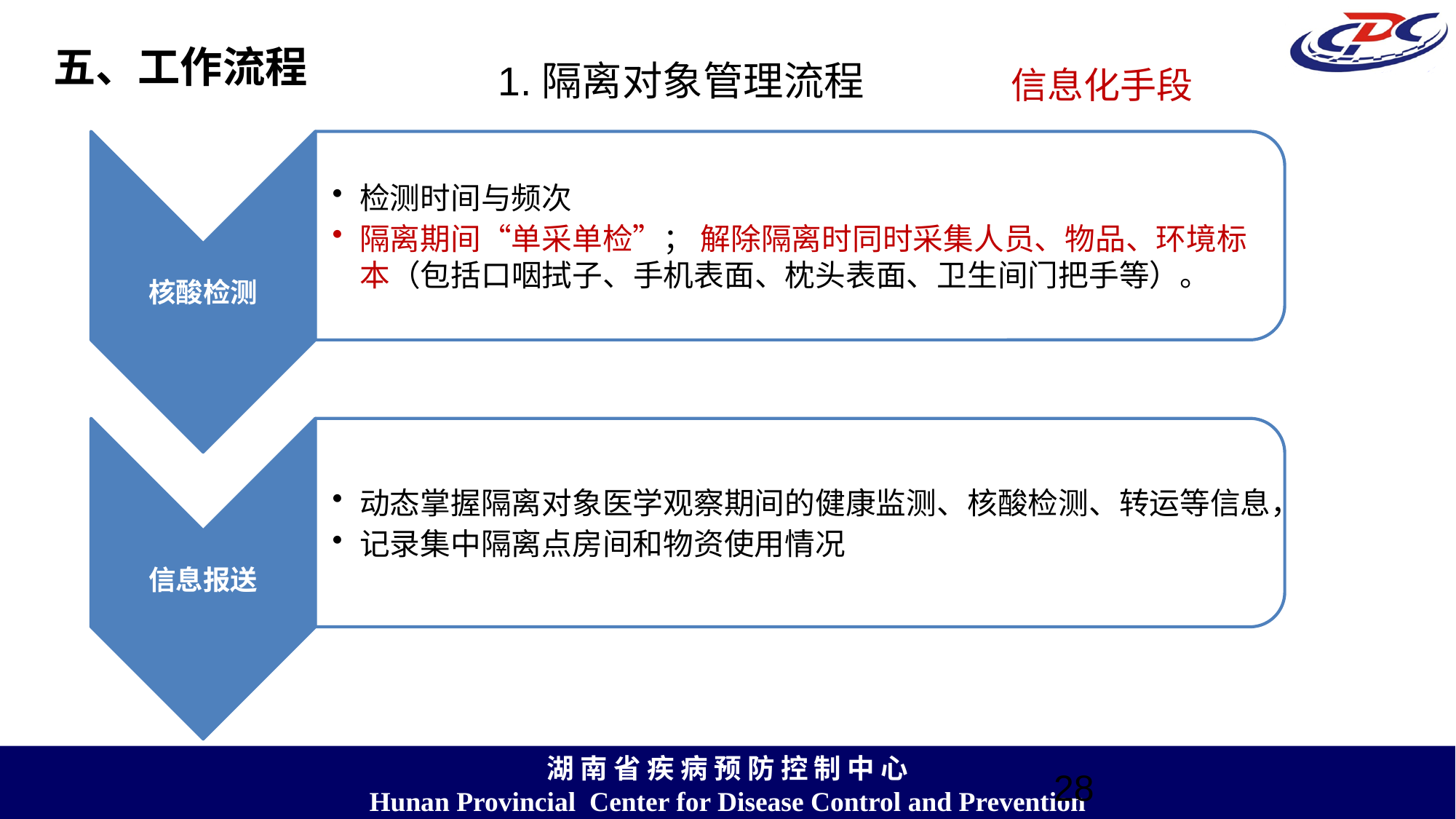

# 1.隔离对象管理流程
五、工作流程
信息化手段
核酸检测
检测时间与频次
隔离期间“单采单检”； 解除隔离时同时采集人员、物品、环境标本（包括口咽拭子、手机表面、枕头表面、卫生间门把手等）。
信息报送
动态掌握隔离对象医学观察期间的健康监测、核酸检测、转运等信息，
记录集中隔离点房间和物资使用情况
28